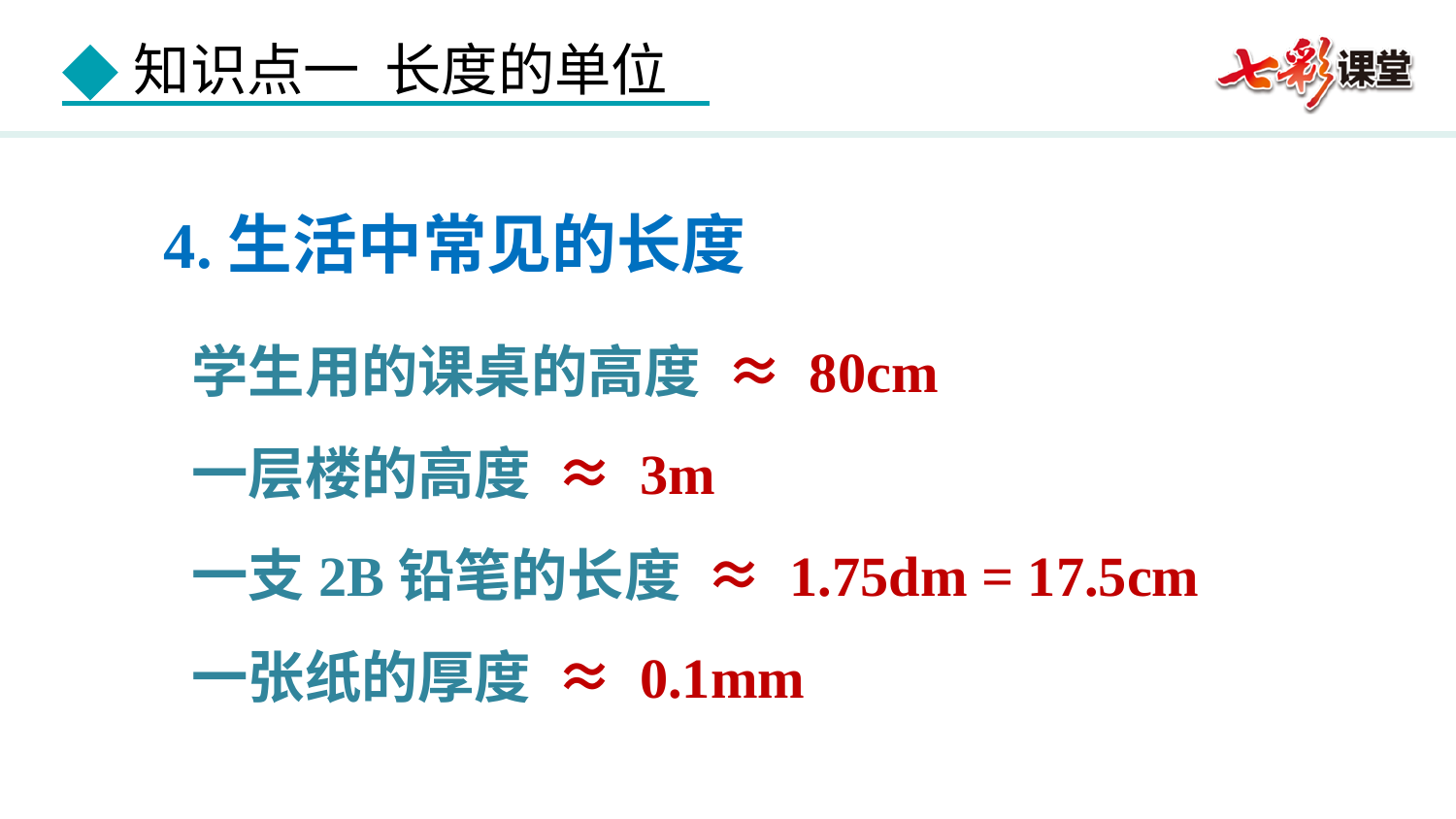

4.生活中常见的长度
学生用的课桌的高度  ≈ 80cm
一层楼的高度  ≈ 3m
一支2B铅笔的长度  ≈ 1.75dm = 17.5cm
一张纸的厚度  ≈ 0.1mm